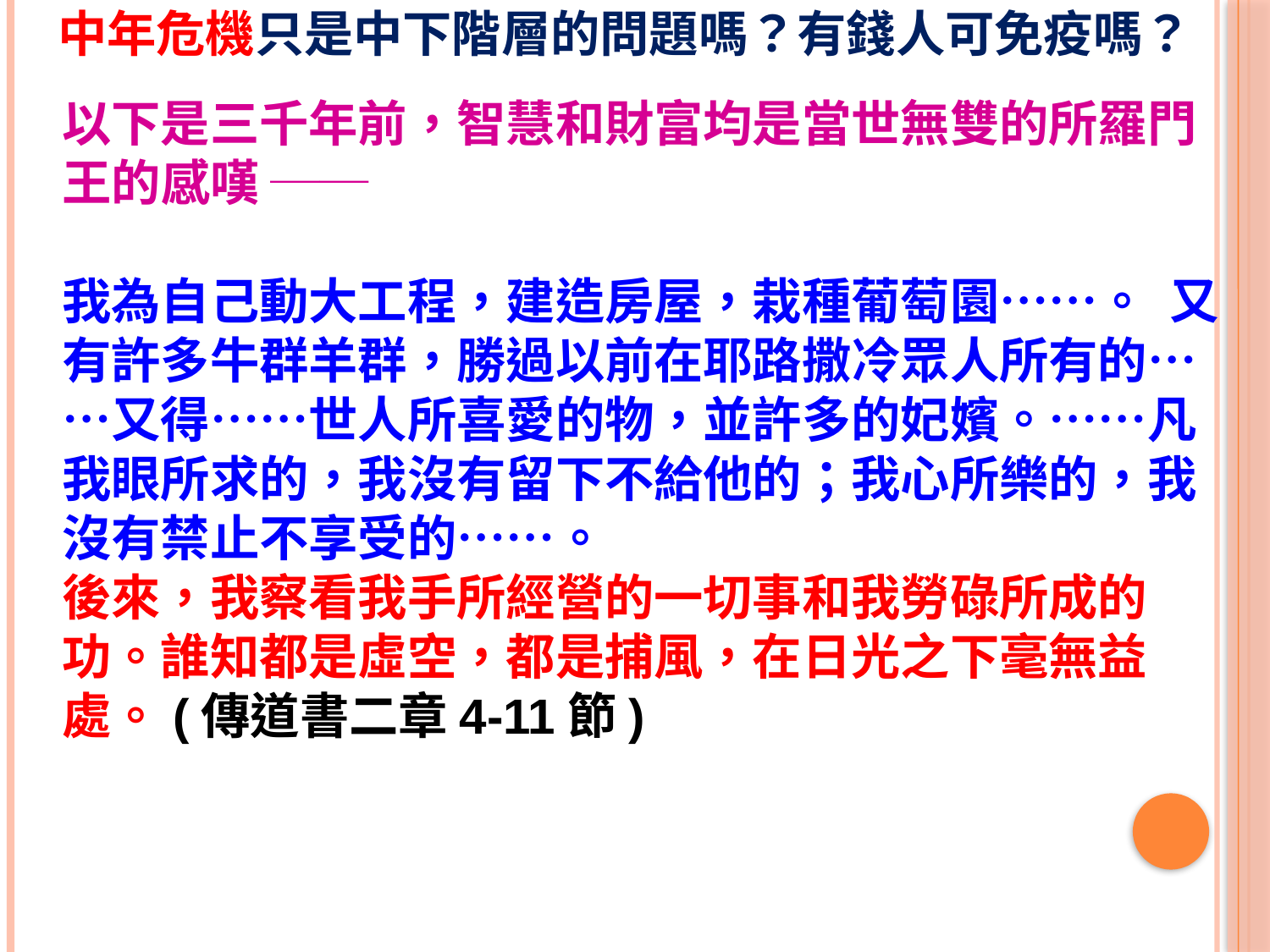

中年危機只是中下階層的問題嗎？有錢人可免疫嗎？
以下是三千年前，智慧和財富均是當世無雙的所羅門王的感嘆 ──

我為自己動大工程，建造房屋，栽種葡萄園……。  又有許多牛群羊群，勝過以前在耶路撒冷眾人所有的……又得……世人所喜愛的物，並許多的妃嬪。……凡我眼所求的，我沒有留下不給他的；我心所樂的，我沒有禁止不享受的……。
後來，我察看我手所經營的一切事和我勞碌所成的功。誰知都是虛空，都是捕風，在日光之下毫無益處。(傳道書二章4-11節)